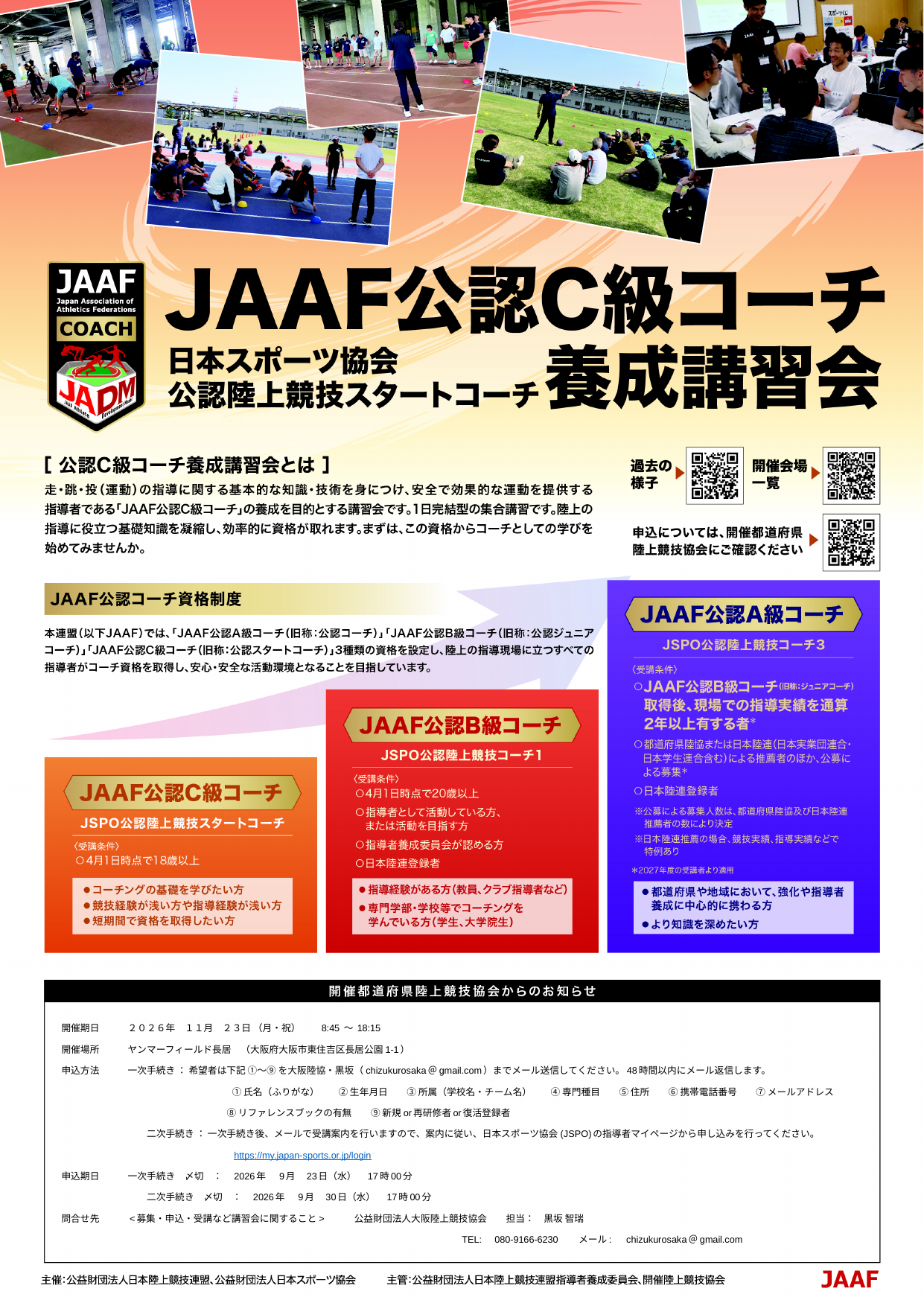

開催期日　　　２０２６年　１１月　２３日 （月・祝）　　8:45 ～ 18:15
開催場所　　　ヤンマーフィールド長居　（大阪府大阪市東住吉区長居公園1-1）
申込方法　　　一次手続き ： 希望者は下記 ①～⑨ を大阪陸協・黒坂（chizukurosaka＠gmail.com）までメール送信してください。48時間以内にメール返信します。
　　　　　　　　　　　　　　　　　　① 氏名（ふりがな）　　② 生年月日　　③ 所属（学校名・チーム名）　　④ 専門種目　　⑤ 住所　　⑥ 携帯電話番号　　⑦ メールアドレス
　　　　　　　　　　　　　　　　　  ⑧ リファレンスブックの有無　　⑨ 新規or再研修者or復活登録者
　　　　　　　　　二次手続き ： 一次手続き後、メールで受講案内を行いますので、案内に従い、日本スポーツ協会(JSPO)の指導者マイページから申し込みを行ってください。
　　　　　　　　　　　　　　　　　　https://my.japan-sports.or.jp/login
申込期日　　　一次手続き　〆切　：　2026年　 9月　23日（水）　17時00分
　　　　　　　　　二次手続き　〆切　：　2026年　 9月　30日（水）　17時00分
問合せ先　　　<募集・申込・受講など講習会に関すること>　　　公益財団法人大阪陸上競技協会　　担当：　黒坂 智瑞
　　　　　　　　　　　　　　　　　　　　　　　　　　　　　　　　　　　　　　　　　　TEL:　080-9166-6230　　メール:　 chizukurosaka＠gmail.com